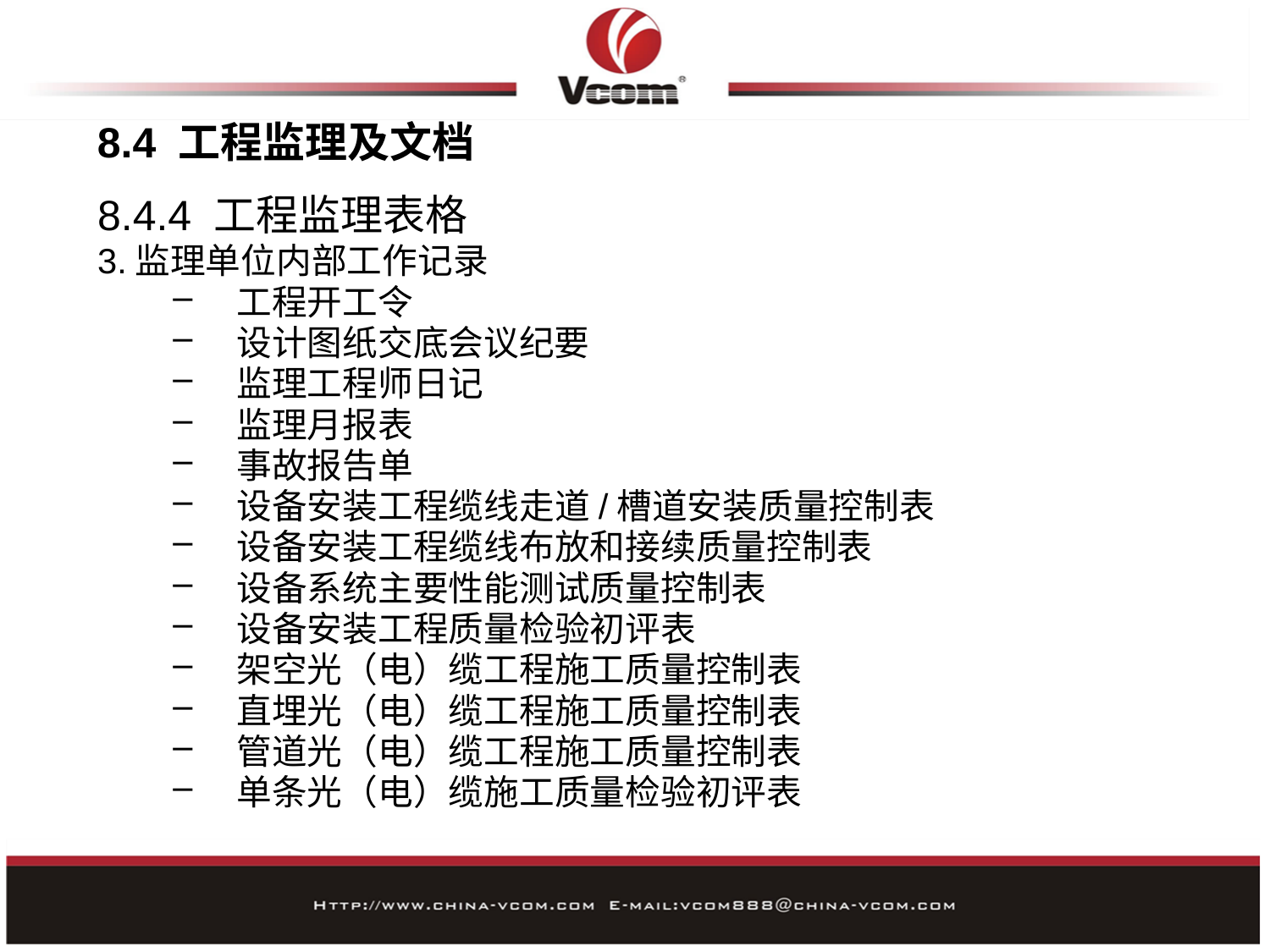

8.4 工程监理及文档
8.4.4 工程监理表格
监理单位内部工作记录
工程开工令
设计图纸交底会议纪要
监理工程师日记
监理月报表
事故报告单
设备安装工程缆线走道/槽道安装质量控制表
设备安装工程缆线布放和接续质量控制表
设备系统主要性能测试质量控制表
设备安装工程质量检验初评表
架空光（电）缆工程施工质量控制表
直埋光（电）缆工程施工质量控制表
管道光（电）缆工程施工质量控制表
单条光（电）缆施工质量检验初评表